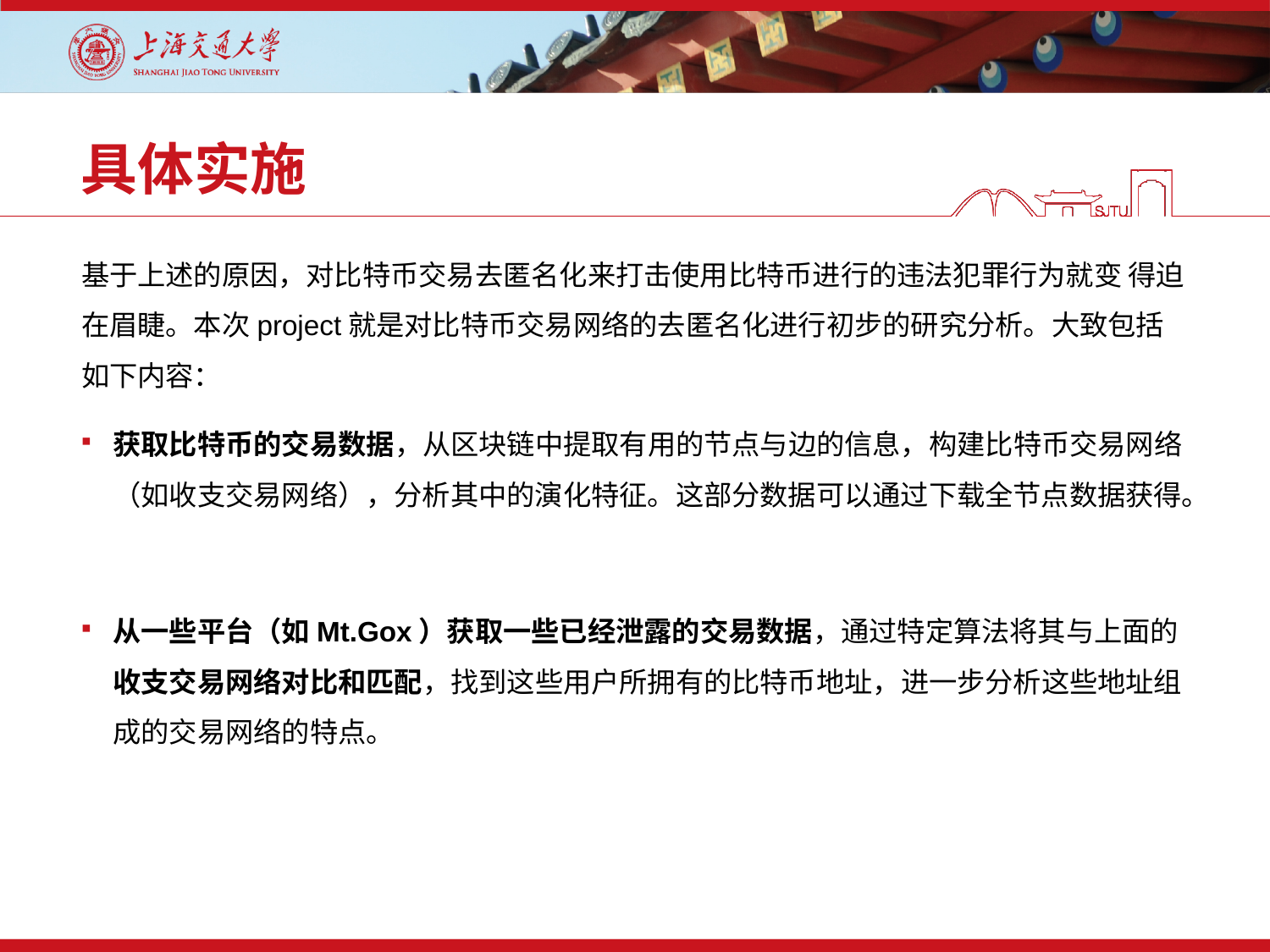

# 具体实施
基于上述的原因，对比特币交易去匿名化来打击使用比特币进行的违法犯罪行为就变 得迫在眉睫。本次project就是对比特币交易网络的去匿名化进行初步的研究分析。大致包括如下内容：
获取比特币的交易数据，从区块链中提取有用的节点与边的信息，构建比特币交易网络（如收支交易网络），分析其中的演化特征。这部分数据可以通过下载全节点数据获得。

从一些平台（如Mt.Gox）获取一些已经泄露的交易数据，通过特定算法将其与上面的收支交易网络对比和匹配，找到这些用户所拥有的比特币地址，进一步分析这些地址组成的交易网络的特点。